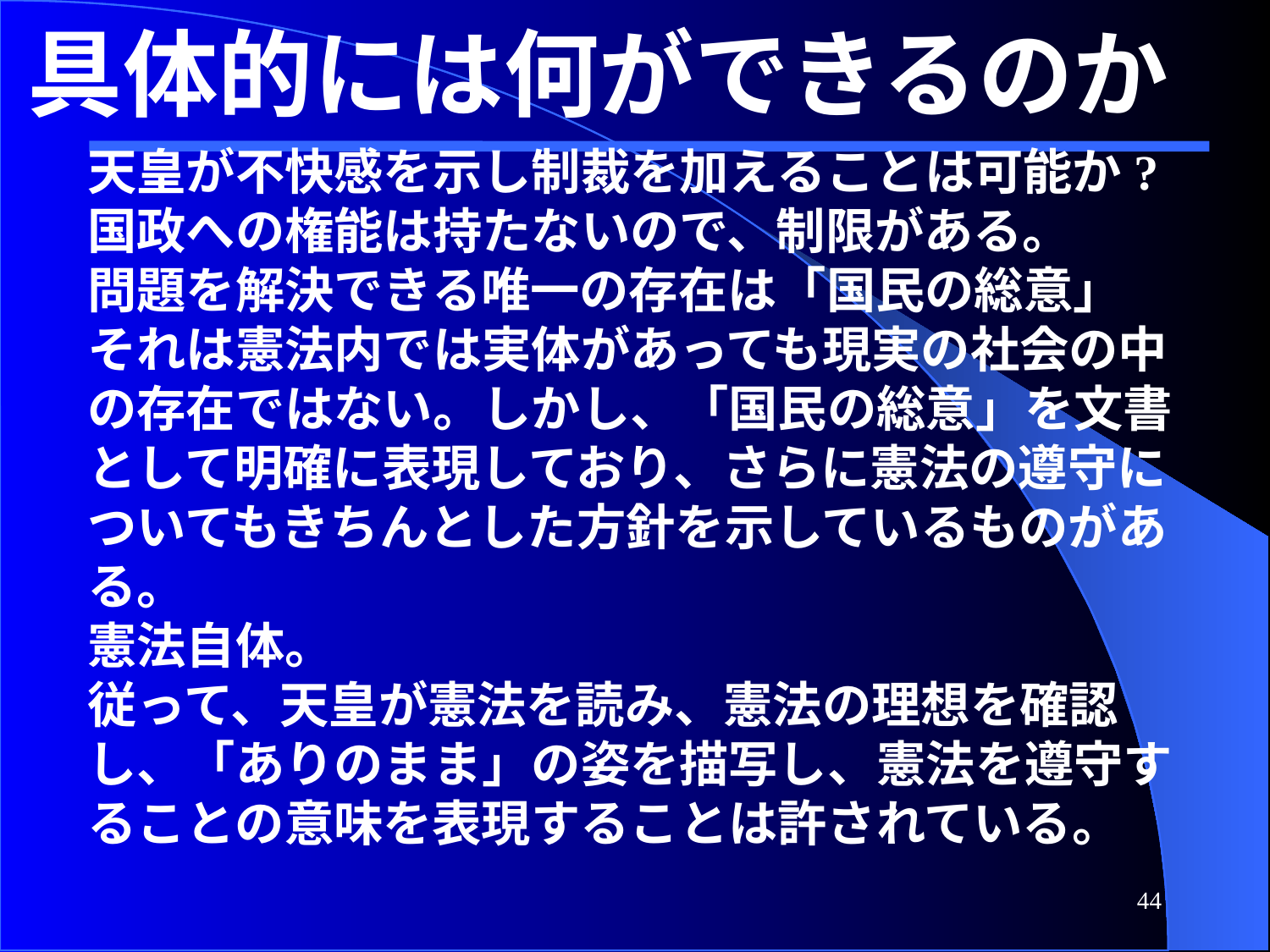

具体的には何ができるのか

天皇が不快感を示し制裁を加えることは可能か?
国政への権能は持たないので、制限がある。
問題を解決できる唯一の存在は「国民の総意」
それは憲法内では実体があっても現実の社会の中の存在ではない。しかし、「国民の総意」を文書として明確に表現しており、さらに憲法の遵守についてもきちんとした方針を示しているものがある。
憲法自体。
従って、天皇が憲法を読み、憲法の理想を確認し、「ありのまま」の姿を描写し、憲法を遵守することの意味を表現することは許されている。
44